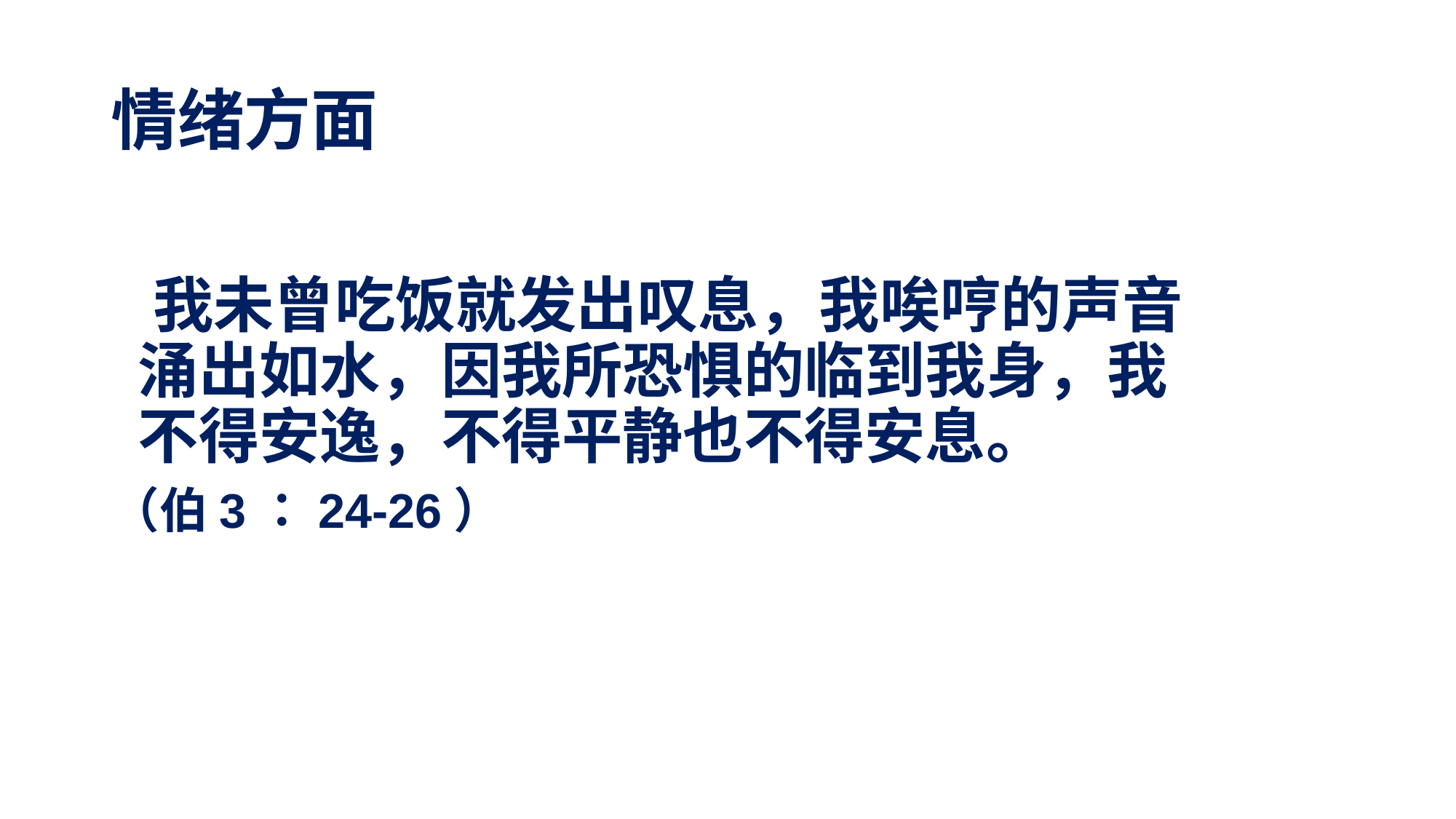

# 情绪方面
  我未曾吃饭就发出叹息，我唉哼的声音涌出如水，因我所恐惧的临到我身，我不得安逸，不得平静也不得安息。
（伯3：24-26）